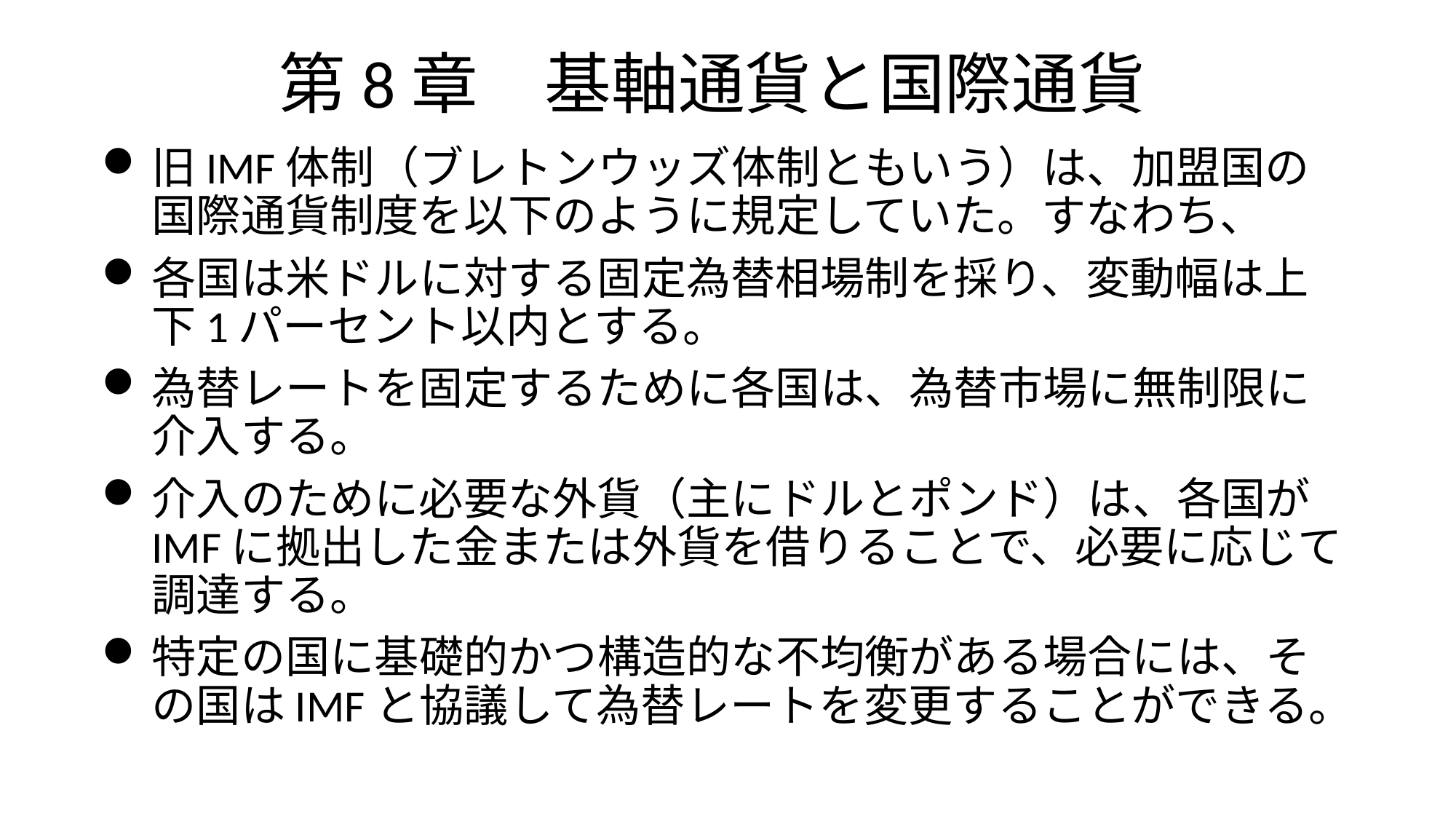

# 第8章　基軸通貨と国際通貨
旧IMF体制（ブレトンウッズ体制ともいう）は、加盟国の国際通貨制度を以下のように規定していた。すなわち、
各国は米ドルに対する固定為替相場制を採り、変動幅は上下1パーセント以内とする。
為替レートを固定するために各国は、為替市場に無制限に介入する。
介入のために必要な外貨（主にドルとポンド）は、各国がIMFに拠出した金または外貨を借りることで、必要に応じて調達する。
特定の国に基礎的かつ構造的な不均衡がある場合には、その国はIMFと協議して為替レートを変更することができる。